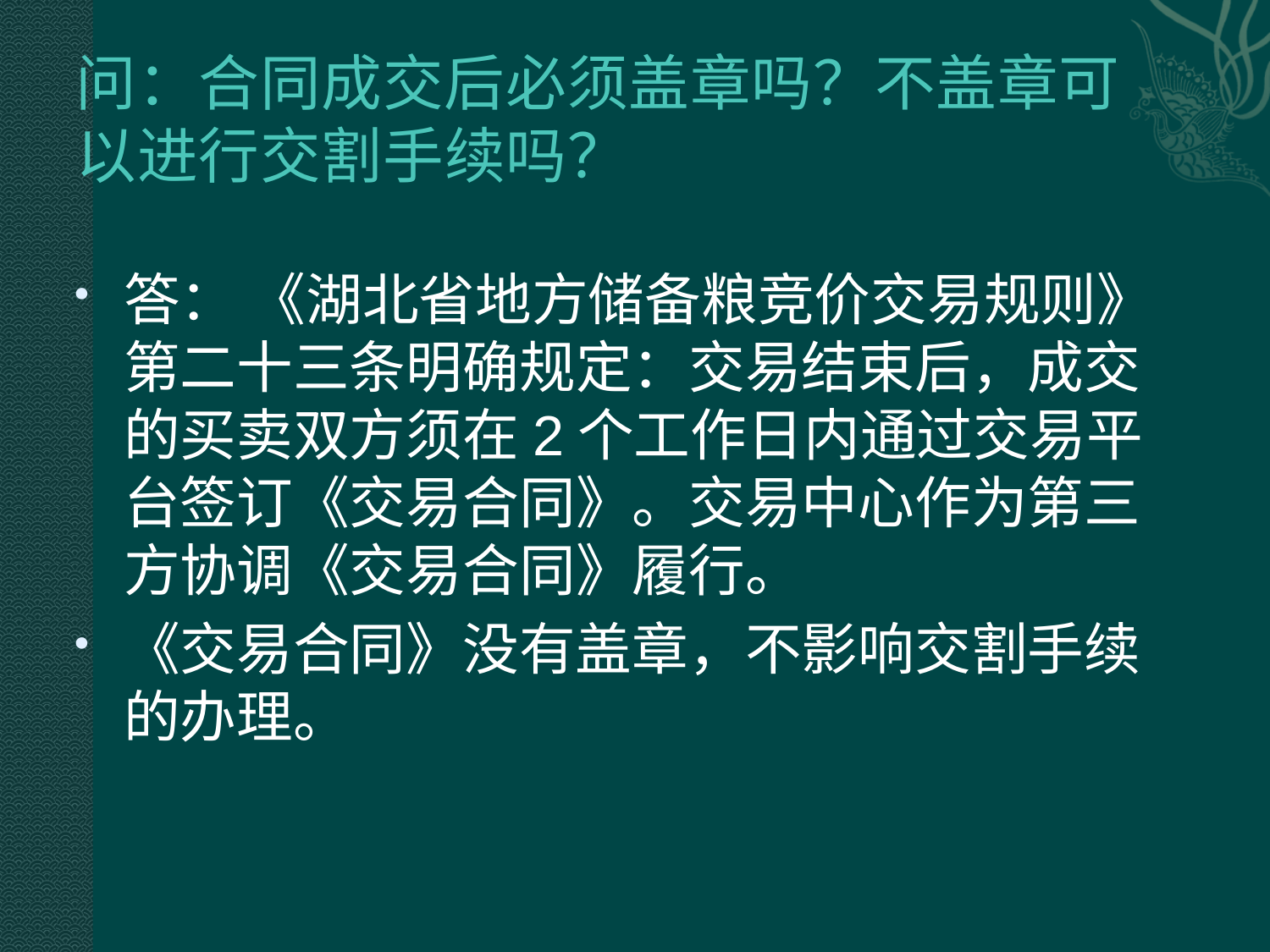

# 问：合同成交后必须盖章吗？不盖章可以进行交割手续吗？
答： 《湖北省地方储备粮竞价交易规则》第二十三条明确规定：交易结束后，成交的买卖双方须在2个工作日内通过交易平台签订《交易合同》。交易中心作为第三方协调《交易合同》履行。
《交易合同》没有盖章，不影响交割手续的办理。